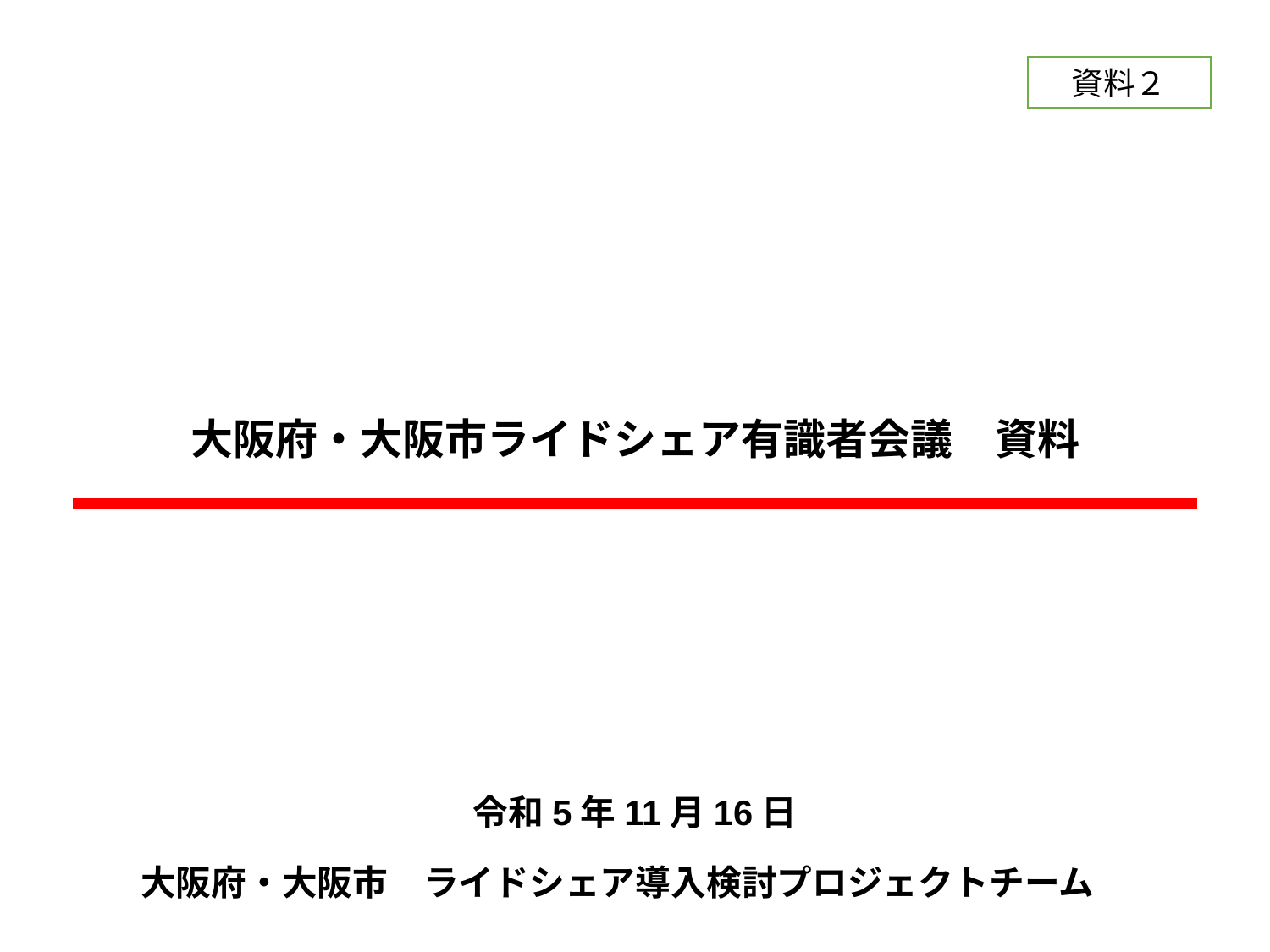

資料２
大阪府・大阪市ライドシェア有識者会議　資料
令和5年11月16日
大阪府・大阪市　ライドシェア導入検討プロジェクトチーム